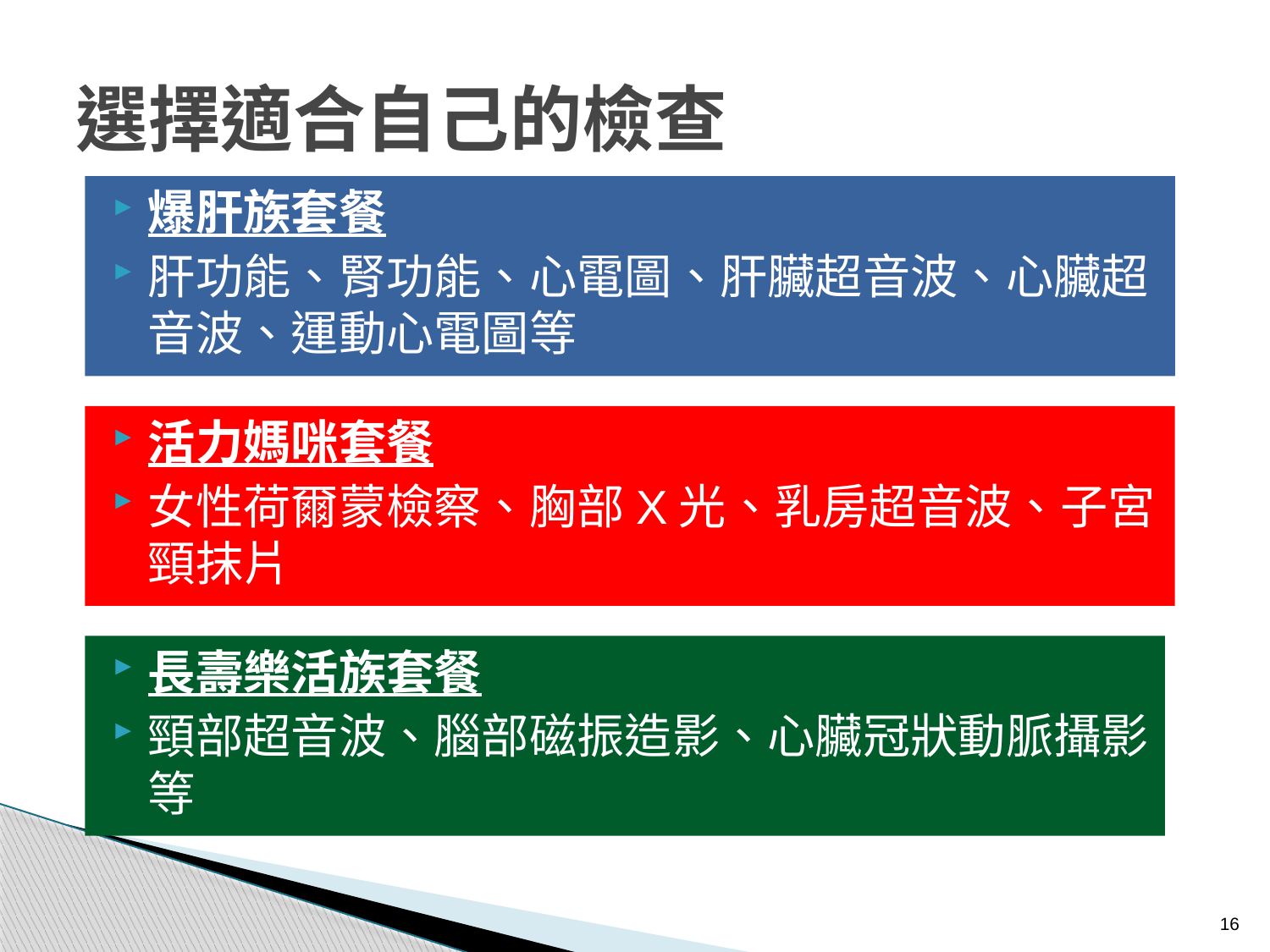

# 選擇適合自己的檢查
爆肝族套餐
肝功能、腎功能、心電圖、肝臟超音波、心臟超音波、運動心電圖等

活力媽咪套餐
女性荷爾蒙檢察、胸部X光、乳房超音波、子宮頸抹片

長壽樂活族套餐
頸部超音波、腦部磁振造影、心臟冠狀動脈攝影等

16